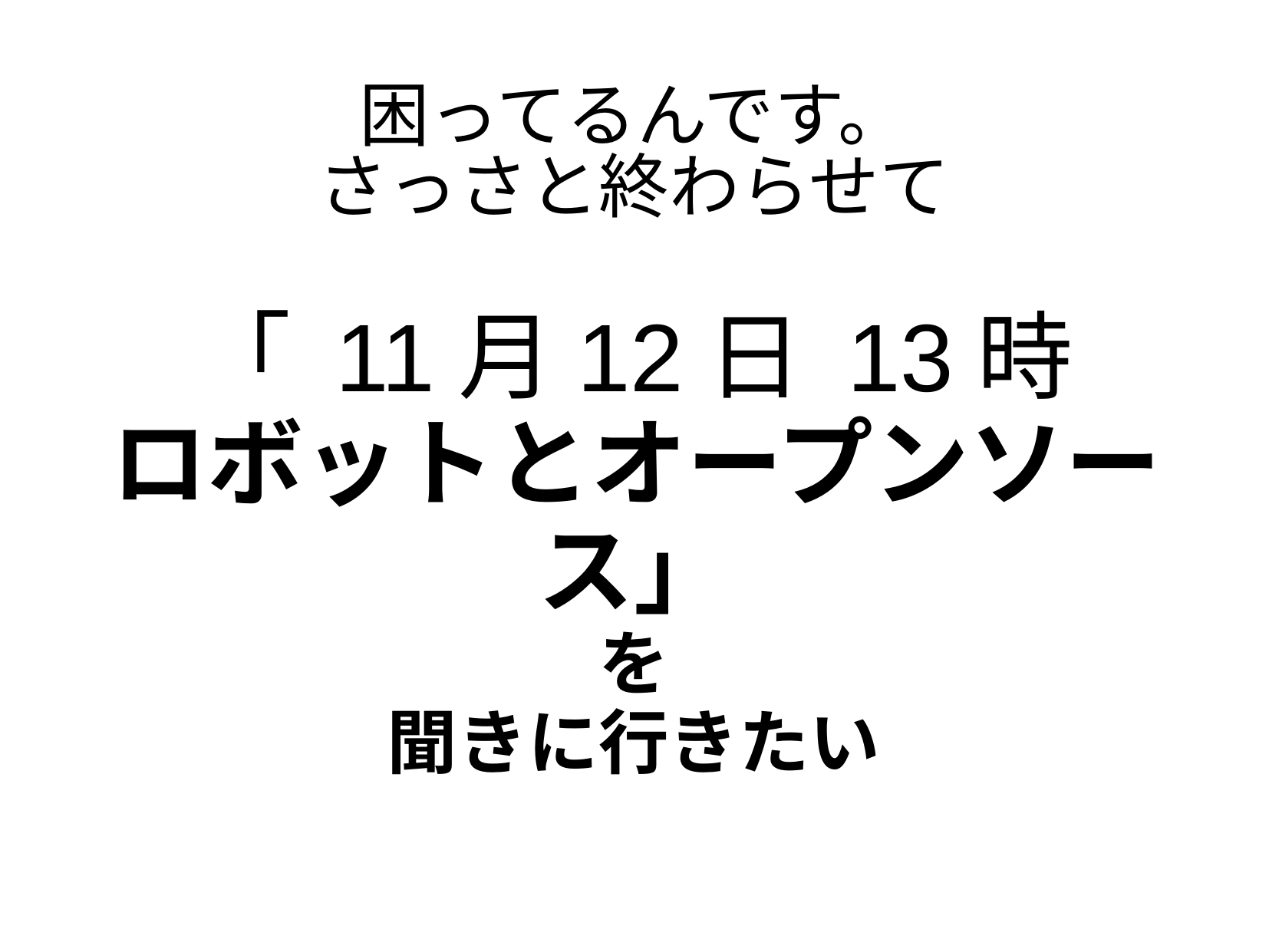

# 困ってるんです。
さっさと終わらせて
「 11月12日 13時
ロボットとオープンソース」
を
聞きに行きたい